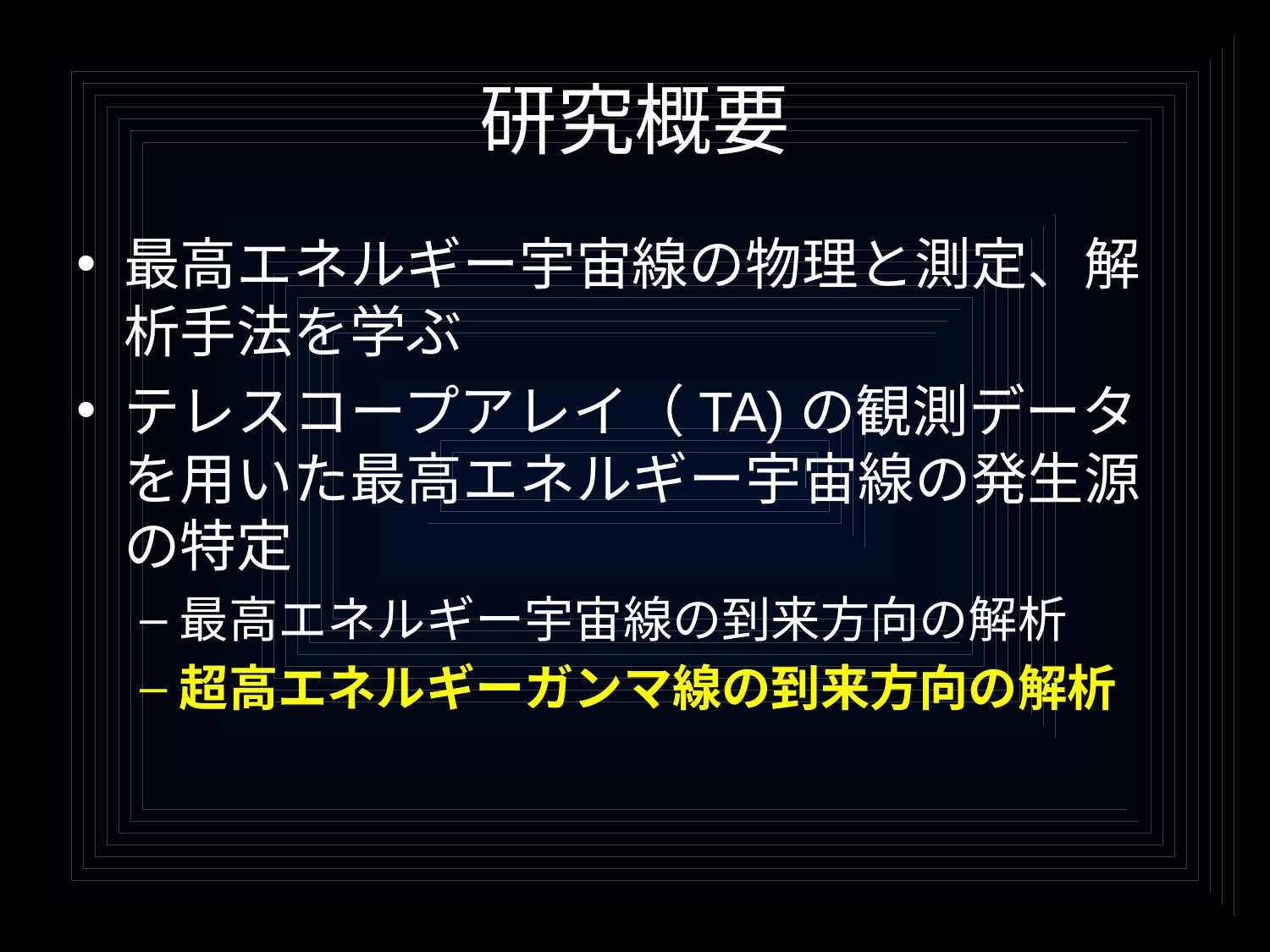

# 研究概要
最高エネルギー宇宙線の物理と測定、解析手法を学ぶ
テレスコープアレイ（TA)の観測データを用いた最高エネルギー宇宙線の発生源の特定
最高エネルギー宇宙線の到来方向の解析
超高エネルギーガンマ線の到来方向の解析